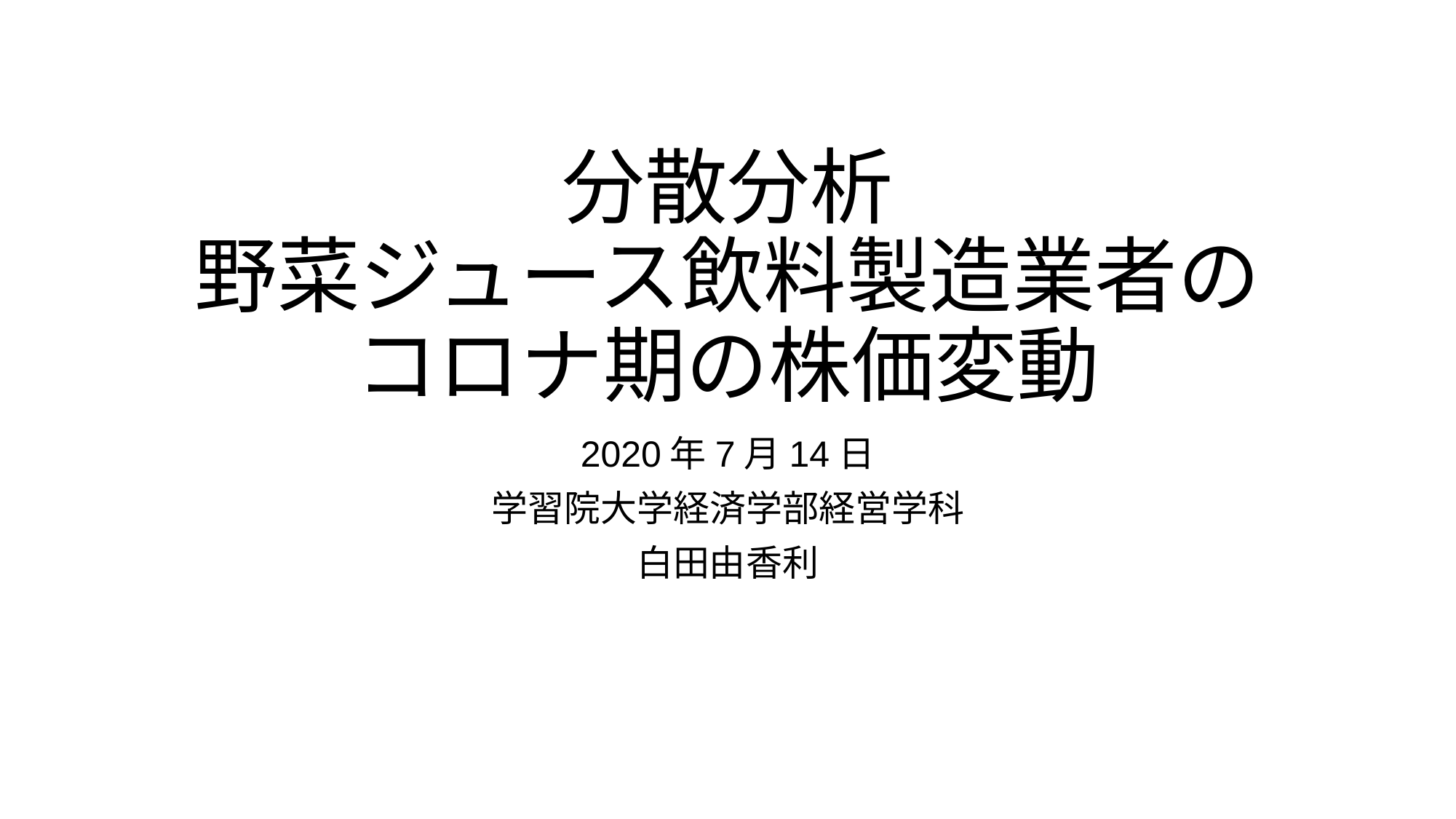

# 分散分析 野菜ジュース飲料製造業者の コロナ期の株価変動
2020年7月14日
学習院大学経済学部経営学科
白田由香利